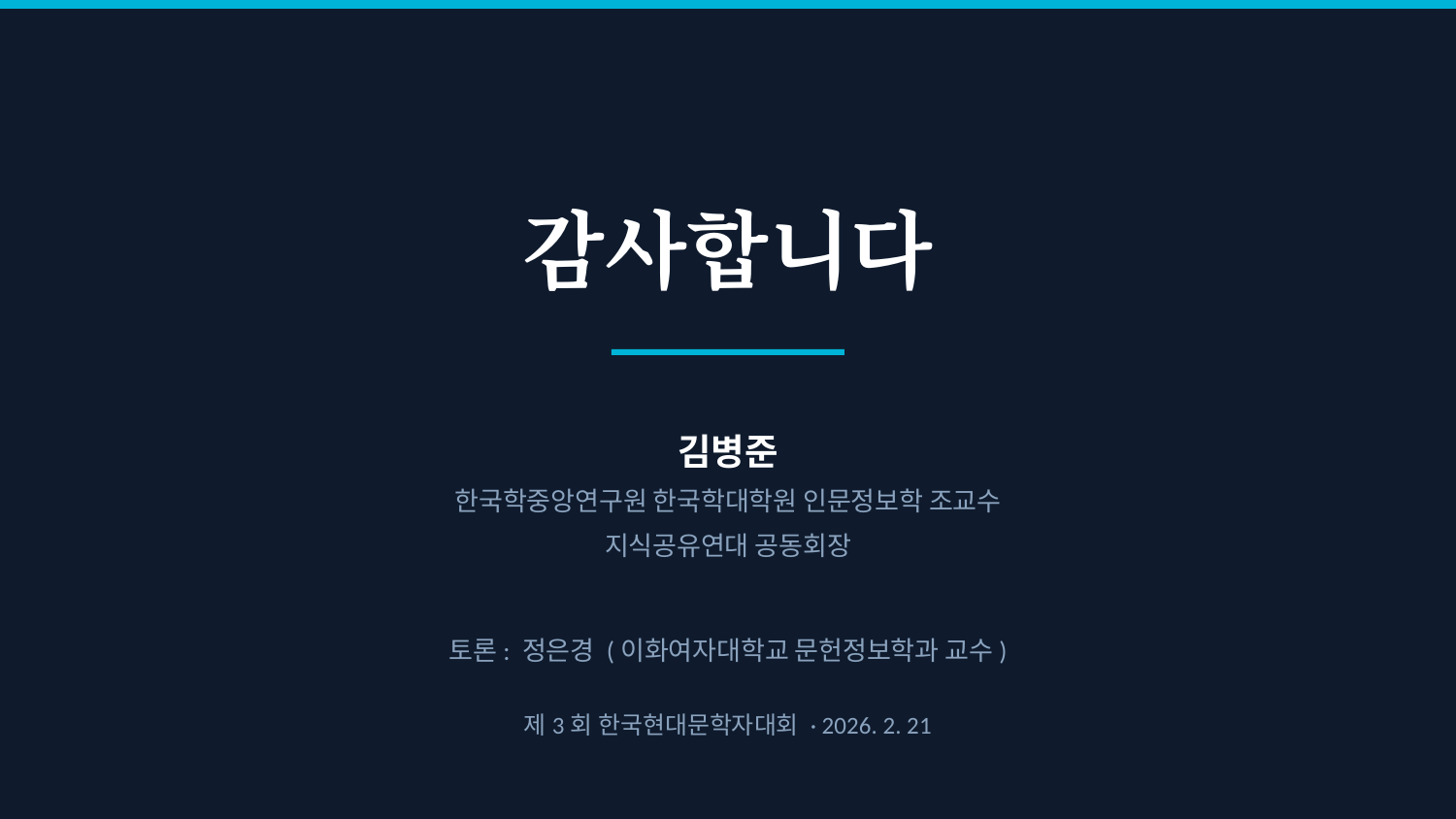

감사합니다

김병준
한국학중앙연구원 한국학대학원 인문정보학 조교수
지식공유연대 공동회장

토론: 정은경 (이화여자대학교 문헌정보학과 교수)
제3회 한국현대문학자대회 · 2026. 2. 21